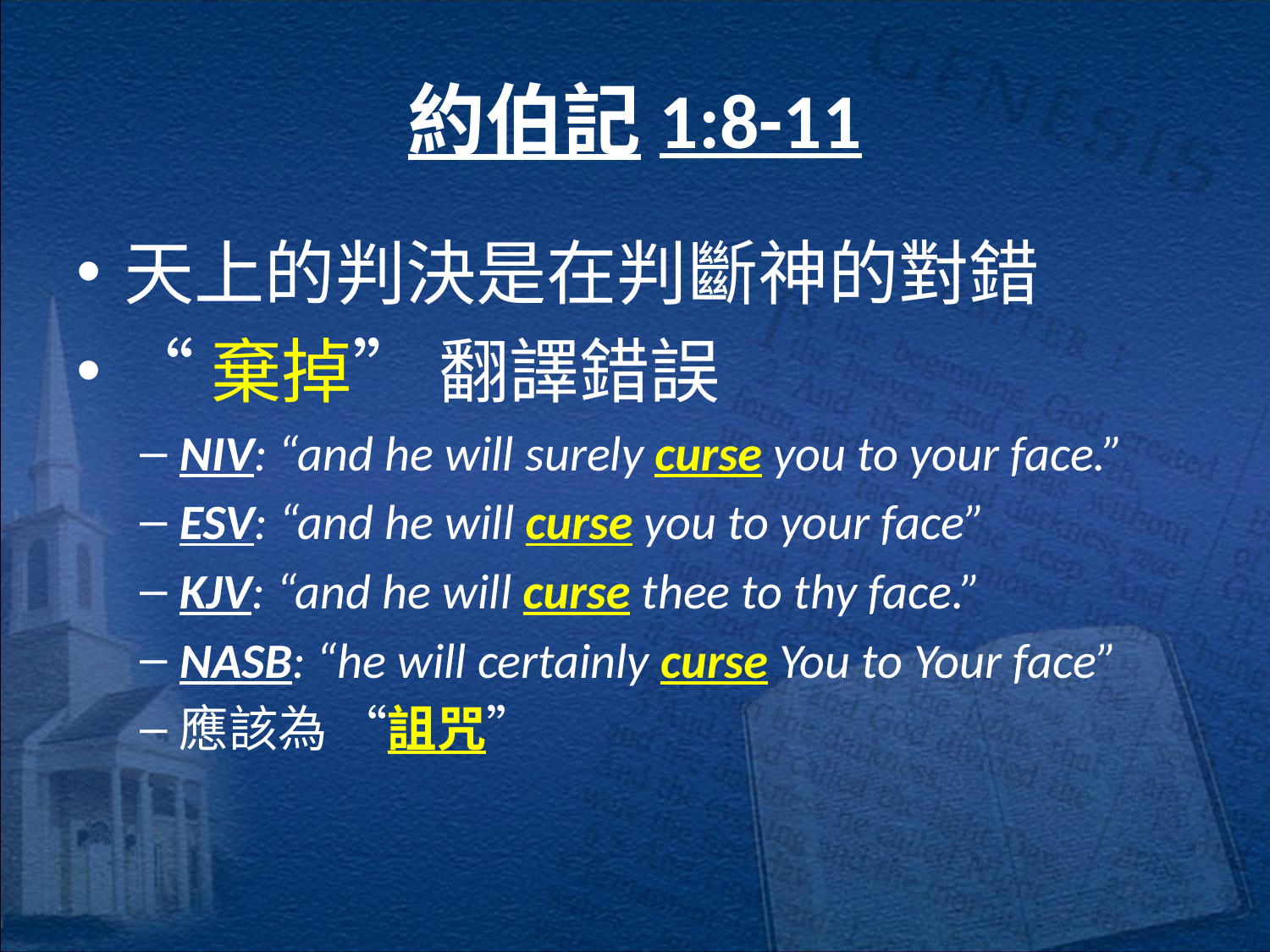

# 約伯記1:8-11
天上的判決是在判斷神的對錯
“棄掉” 翻譯錯誤
NIV: “and he will surely curse you to your face.”
ESV: “and he will curse you to your face”
KJV: “and he will curse thee to thy face.”
NASB: “he will certainly curse You to Your face”
應該為 “詛咒”